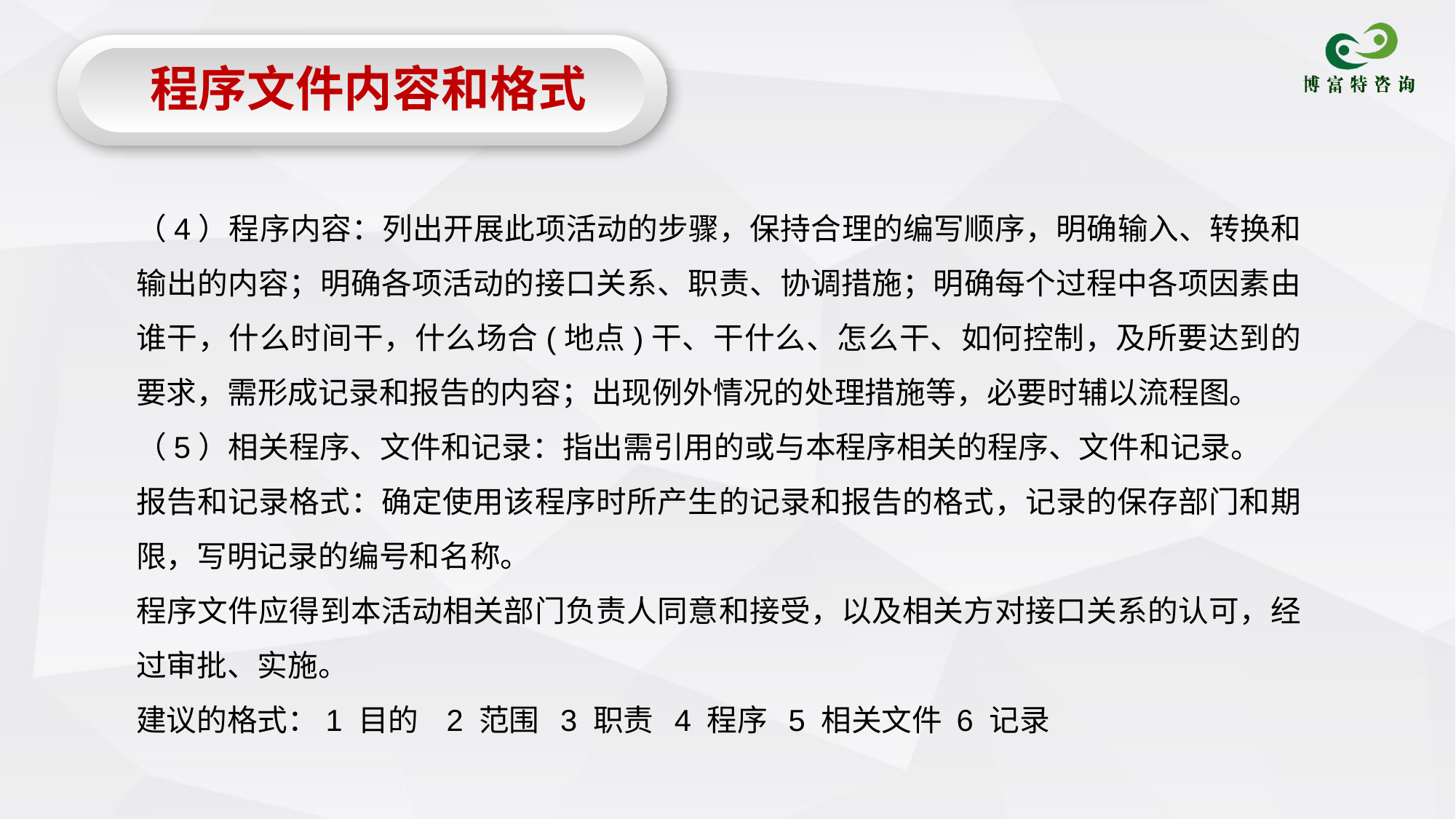

程序文件内容和格式
（4）程序内容：列出开展此项活动的步骤，保持合理的编写顺序，明确输入、转换和输出的内容；明确各项活动的接口关系、职责、协调措施；明确每个过程中各项因素由谁干，什么时间干，什么场合(地点)干、干什么、怎么干、如何控制，及所要达到的要求，需形成记录和报告的内容；出现例外情况的处理措施等，必要时辅以流程图。
（5）相关程序、文件和记录：指出需引用的或与本程序相关的程序、文件和记录。
报告和记录格式：确定使用该程序时所产生的记录和报告的格式，记录的保存部门和期限，写明记录的编号和名称。
程序文件应得到本活动相关部门负责人同意和接受，以及相关方对接口关系的认可，经过审批、实施。
建议的格式：1 目的   2 范围  3 职责  4 程序  5 相关文件 6 记录